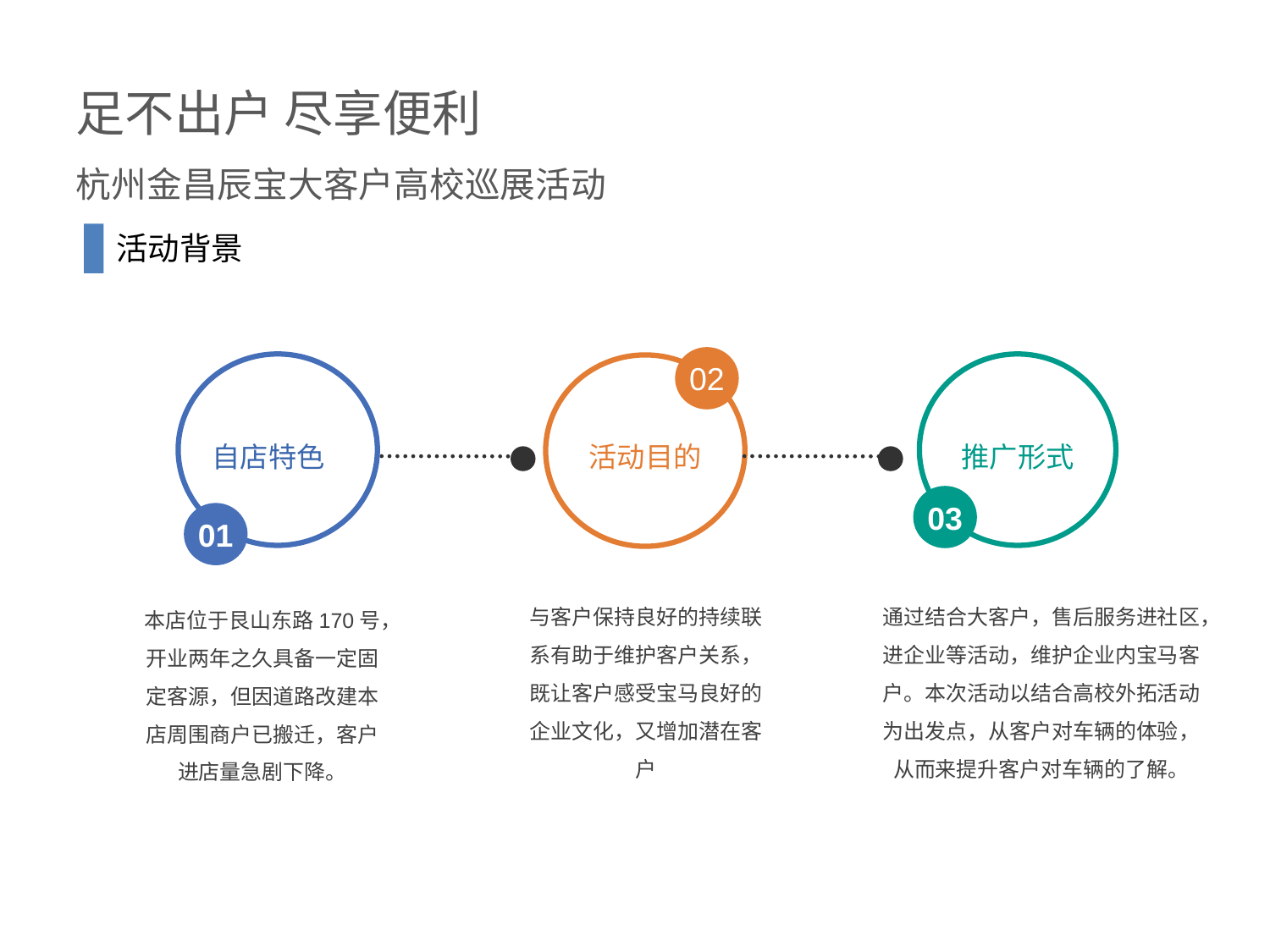

活动背景

02

03
01
自店特色
活动目的
推广形式
与客户保持良好的持续联系有助于维护客户关系，既让客户感受宝马良好的企业文化，又增加潜在客户
通过结合大客户，售后服务进社区，进企业等活动，维护企业内宝马客户。本次活动以结合高校外拓活动为出发点，从客户对车辆的体验，从而来提升客户对车辆的了解。
本店位于艮山东路170号，开业两年之久具备一定固定客源，但因道路改建本店周围商户已搬迁，客户进店量急剧下降。